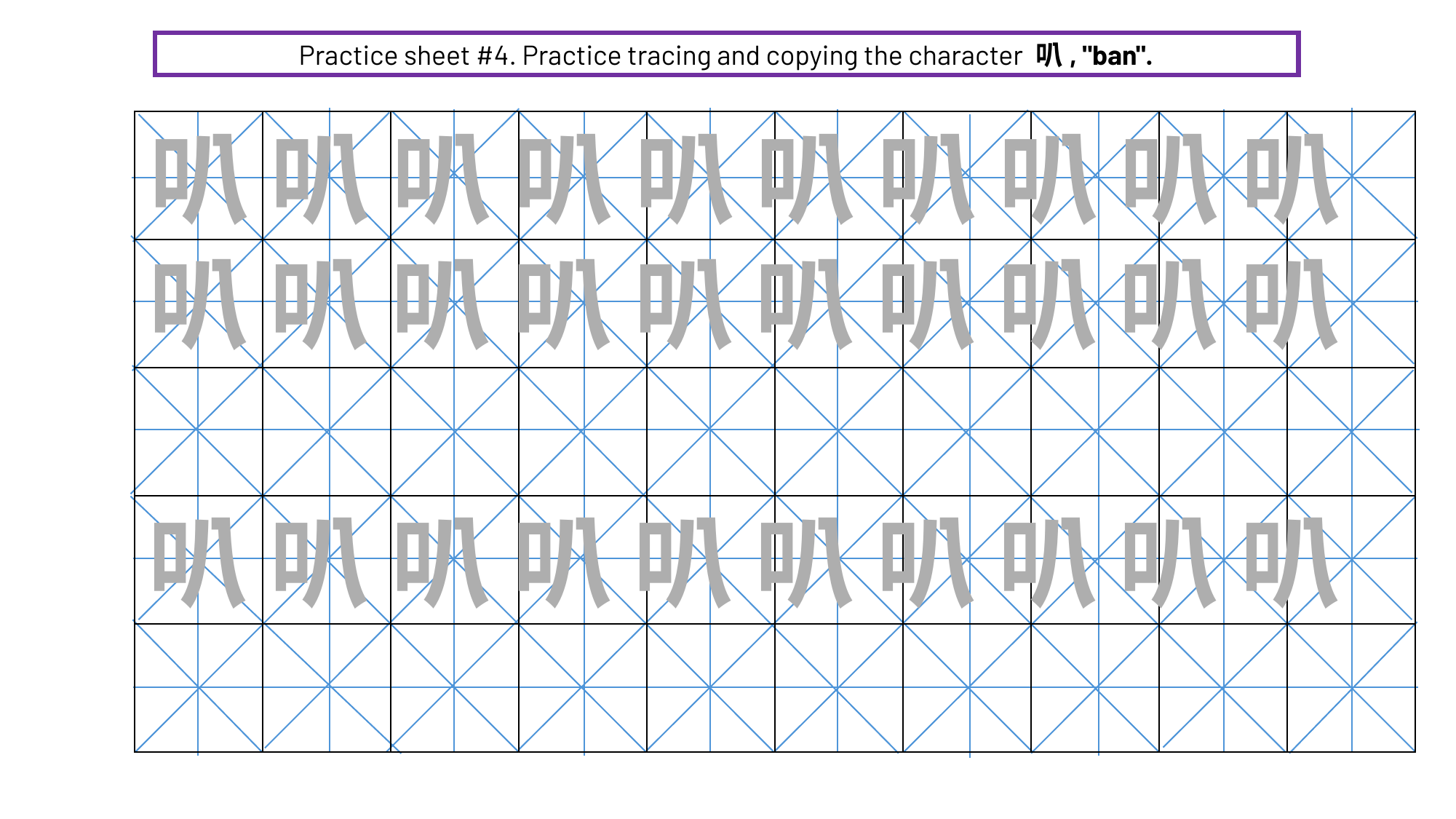

Practice sheet #4. Practice tracing and copying the character 叭, "ban".

叭 叭 叭 叭 叭 叭 叭 叭 叭 叭
|  |  |  |  |  |  |  |  |  |  |
| --- | --- | --- | --- | --- | --- | --- | --- | --- | --- |
|  |  |  |  |  |  |  |  |  |  |
|  |  |  |  |  |  |  |  |  |  |
|  |  |  |  |  |  |  |  |  |  |
|  |  |  |  |  |  |  |  |  |  |
叭 叭 叭 叭 叭 叭 叭 叭 叭 叭

叭 叭 叭 叭 叭 叭 叭 叭 叭 叭